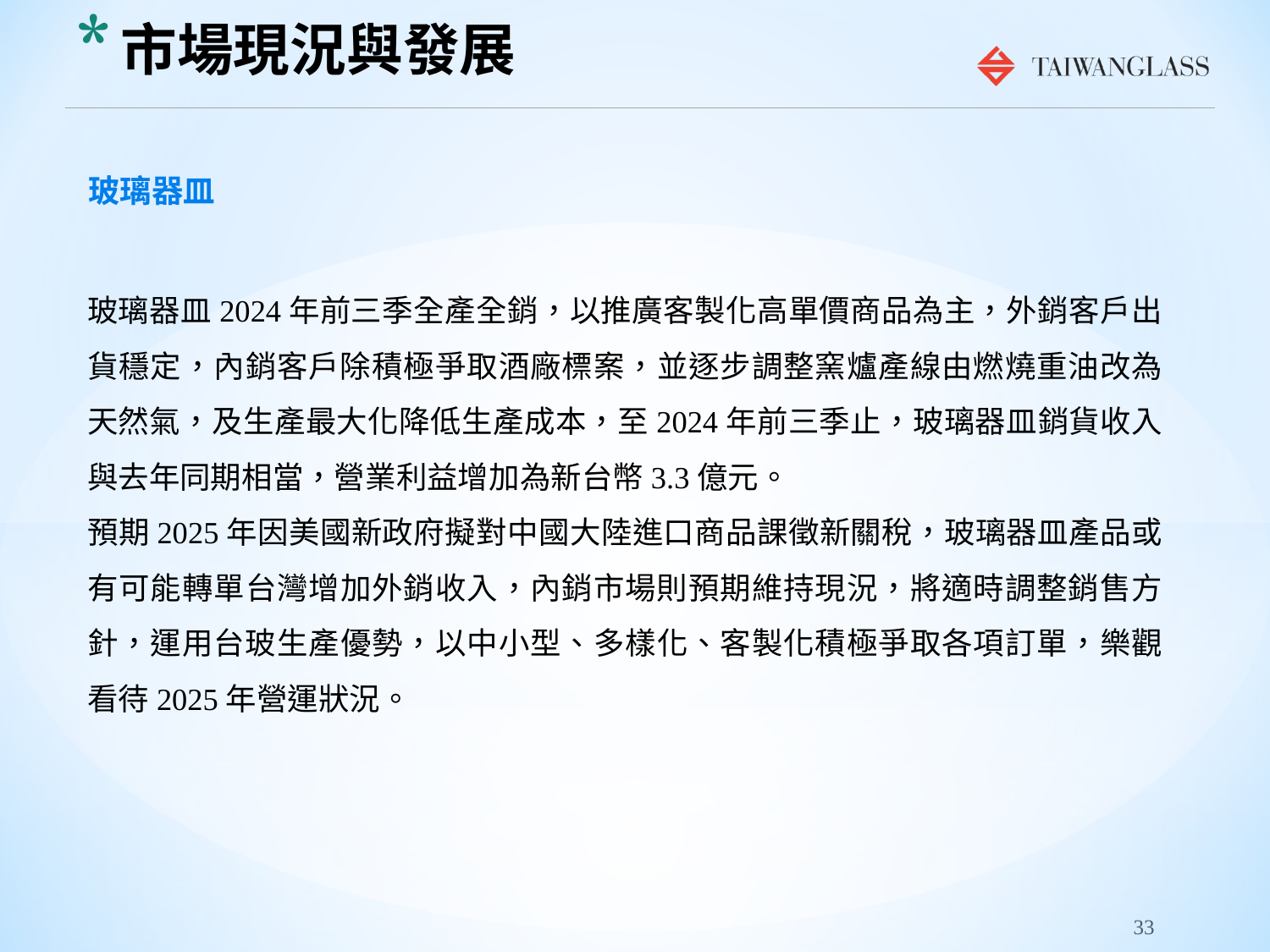

# 市場現況與發展
玻璃器皿
玻璃器皿2024年前三季全產全銷，以推廣客製化高單價商品為主，外銷客戶出貨穩定，內銷客戶除積極爭取酒廠標案，並逐步調整窯爐產線由燃燒重油改為天然氣，及生產最大化降低生產成本，至2024年前三季止，玻璃器皿銷貨收入與去年同期相當，營業利益增加為新台幣3.3億元。
預期2025年因美國新政府擬對中國大陸進口商品課徵新關稅，玻璃器皿產品或有可能轉單台灣增加外銷收入，內銷市場則預期維持現況，將適時調整銷售方針，運用台玻生產優勢，以中小型、多樣化、客製化積極爭取各項訂單，樂觀看待2025年營運狀況。
33